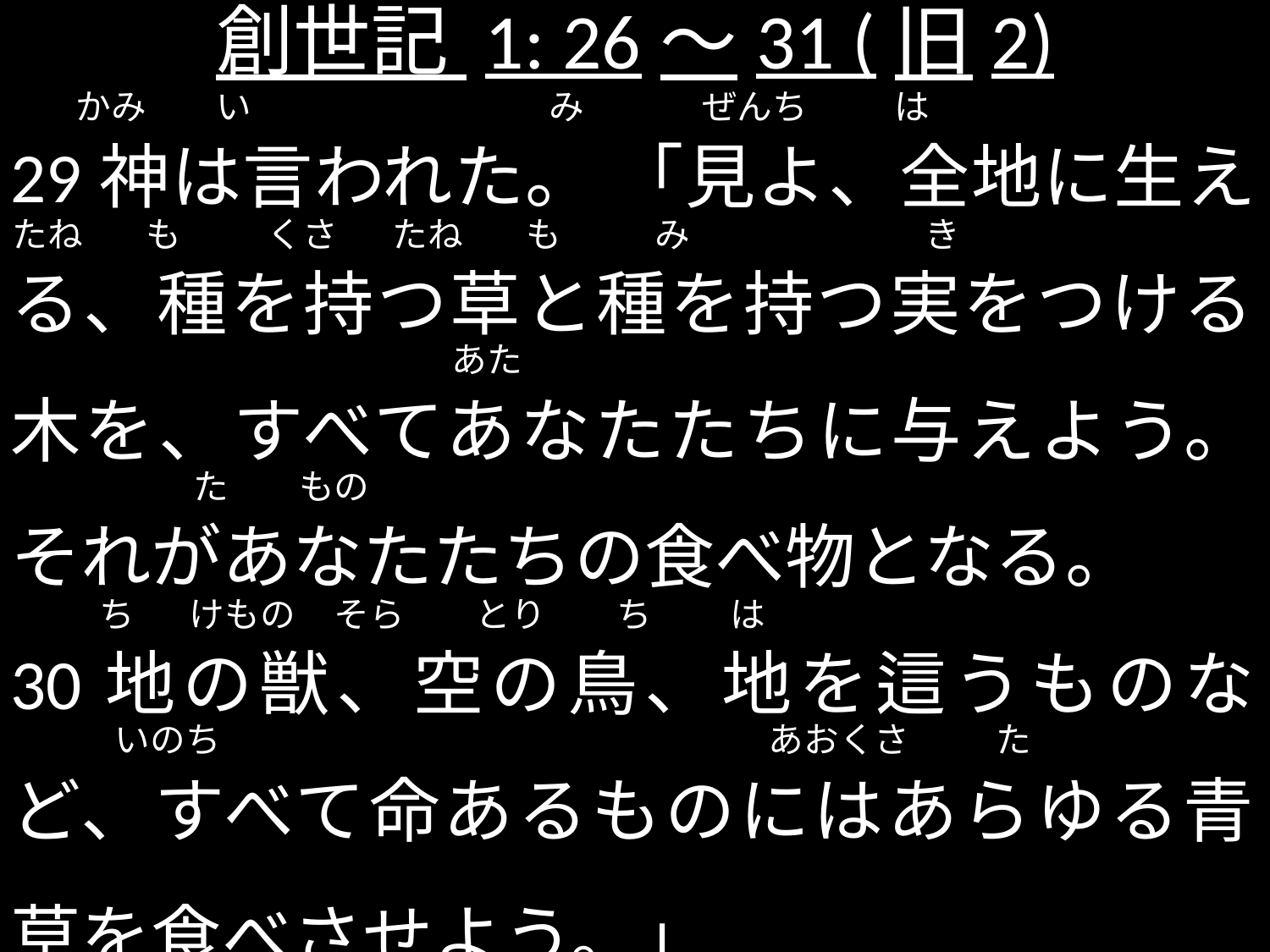

# 創世記 1: 26～31 (旧2)
       かみ         い                                      み               ぜんち           は
29神は言われた。 「見よ、全地に生える、種を持つ草と種を持つ実をつける木を、すべてあなたたちに与えよう。それがあなたたちの食べ物となる。
30地の獣、空の鳥、地を這うものなど、すべて命あるものにはあらゆる青草を食べさせよう。」
そのようになった。 31神はお造りになったすべてのものを御覧になった。見よ、それは極めて良かった。夕べがあり、朝があった。第六の日である。

たね        も           くさ       たね        も            み                              き
                                                       あた
                      た         もの
          ち       けもの     そら         とり         ち          は
            いのち                                                                      あおくさ           た